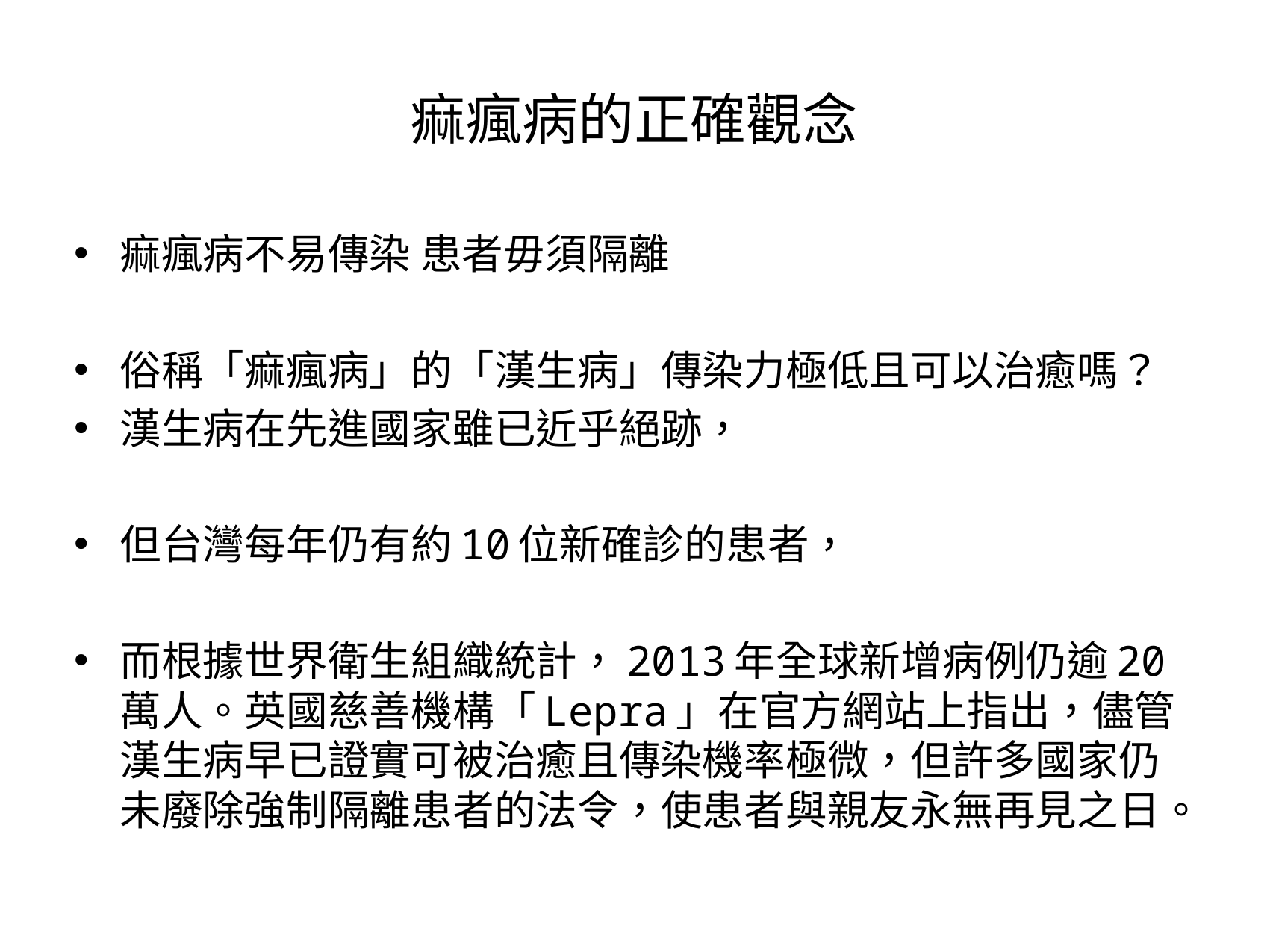

# 痲瘋病的正確觀念
痲瘋病不易傳染 患者毋須隔離

俗稱「痲瘋病」的「漢生病」傳染力極低且可以治癒嗎？
漢生病在先進國家雖已近乎絕跡，

但台灣每年仍有約10位新確診的患者，

而根據世界衛生組織統計，2013年全球新增病例仍逾20萬人。英國慈善機構「Lepra」在官方網站上指出，儘管漢生病早已證實可被治癒且傳染機率極微，但許多國家仍未廢除強制隔離患者的法令，使患者與親友永無再見之日。